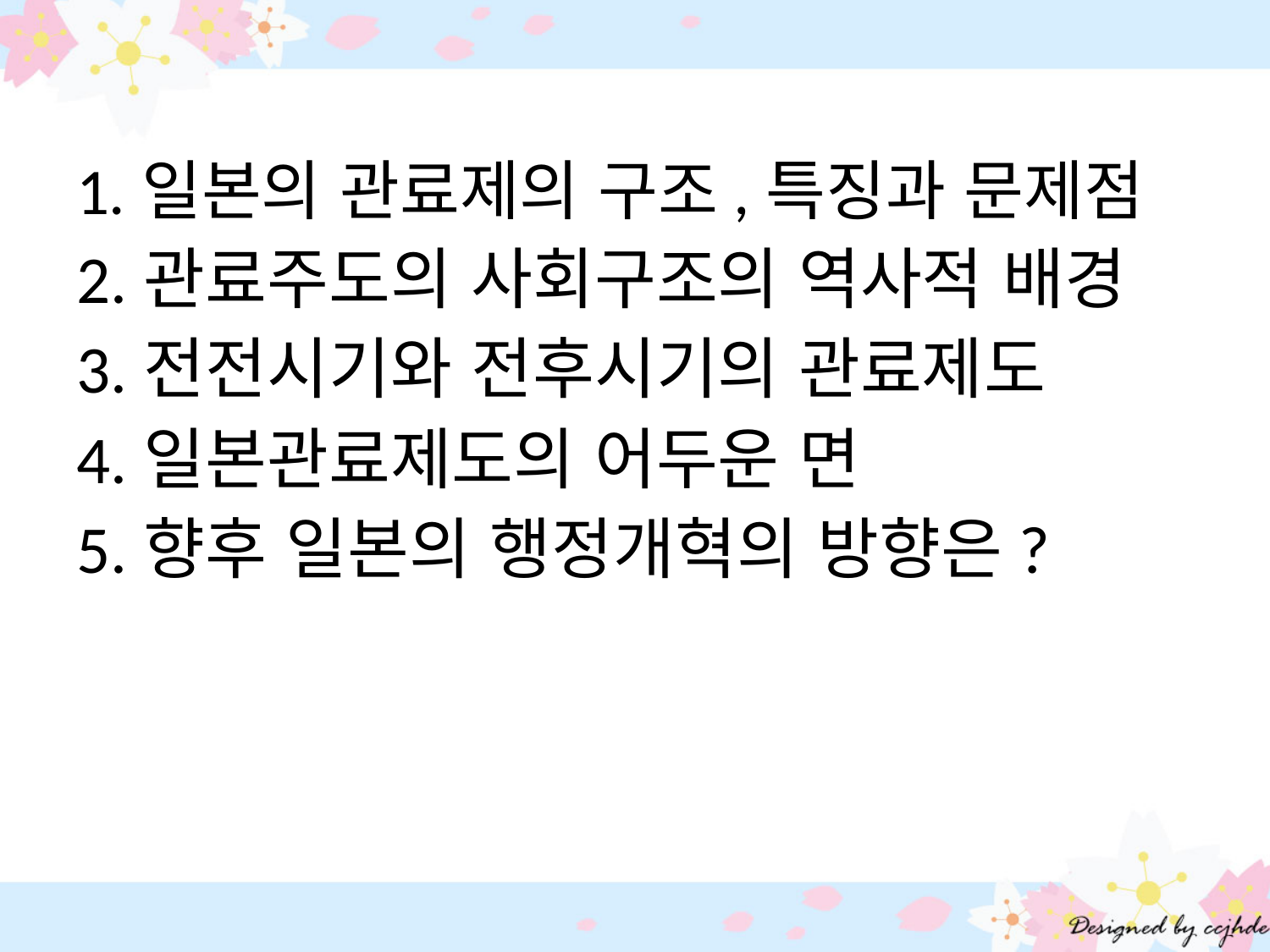

1.일본의 관료제의 구조,특징과 문제점
2.관료주도의 사회구조의 역사적 배경
3.전전시기와 전후시기의 관료제도
4.일본관료제도의 어두운 면
5.향후 일본의 행정개혁의 방향은?